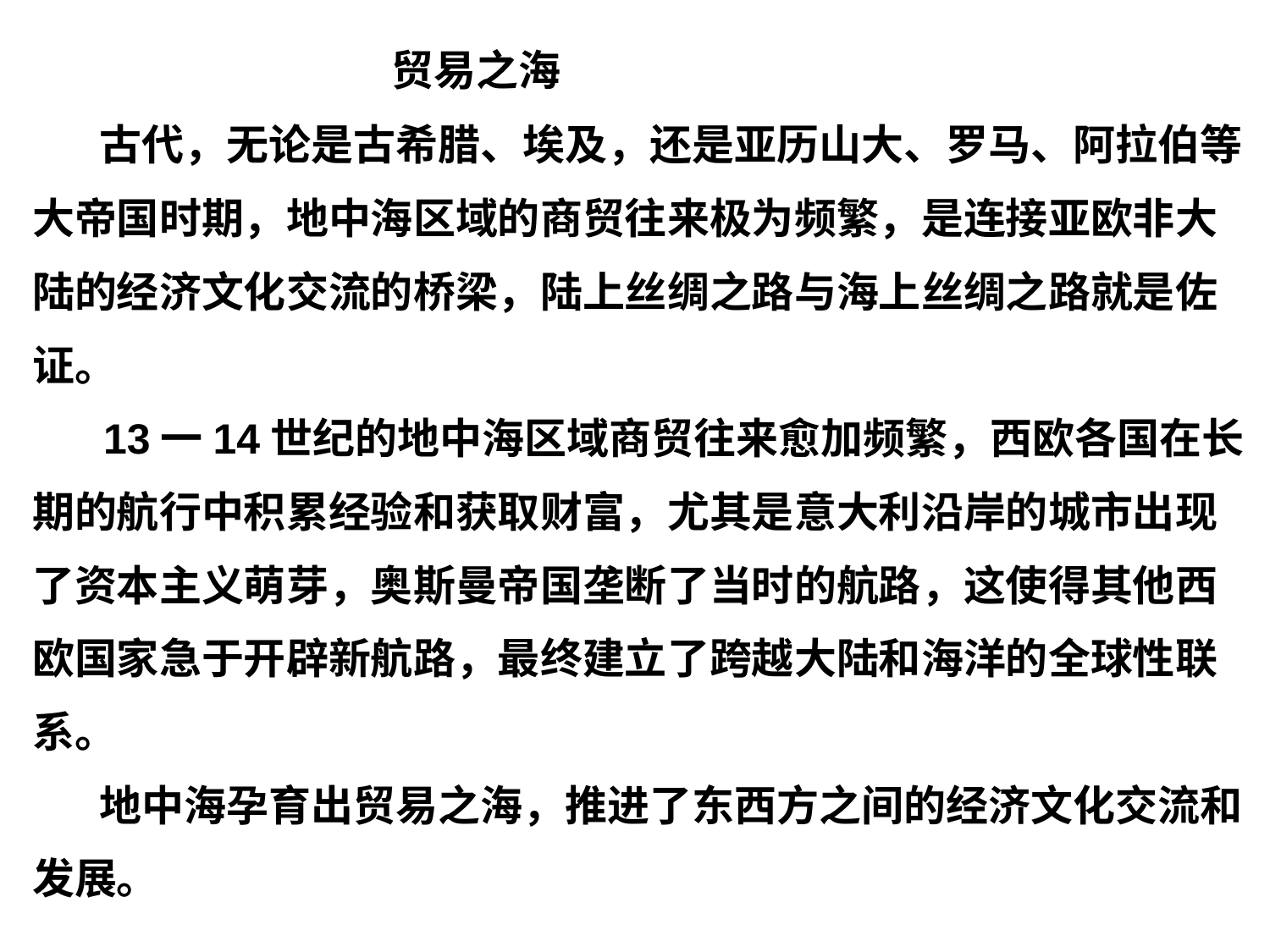

贸易之海
      古代，无论是古希腊、埃及，还是亚历山大、罗马、阿拉伯等大帝国时期，地中海区域的商贸往来极为频繁，是连接亚欧非大陆的经济文化交流的桥梁，陆上丝绸之路与海上丝绸之路就是佐证。
      13一14世纪的地中海区域商贸往来愈加频繁，西欧各国在长期的航行中积累经验和获取财富，尤其是意大利沿岸的城市出现了资本主义萌芽，奥斯曼帝国垄断了当时的航路，这使得其他西欧国家急于开辟新航路，最终建立了跨越大陆和海洋的全球性联系。
      地中海孕育出贸易之海，推进了东西方之间的经济文化交流和发展。